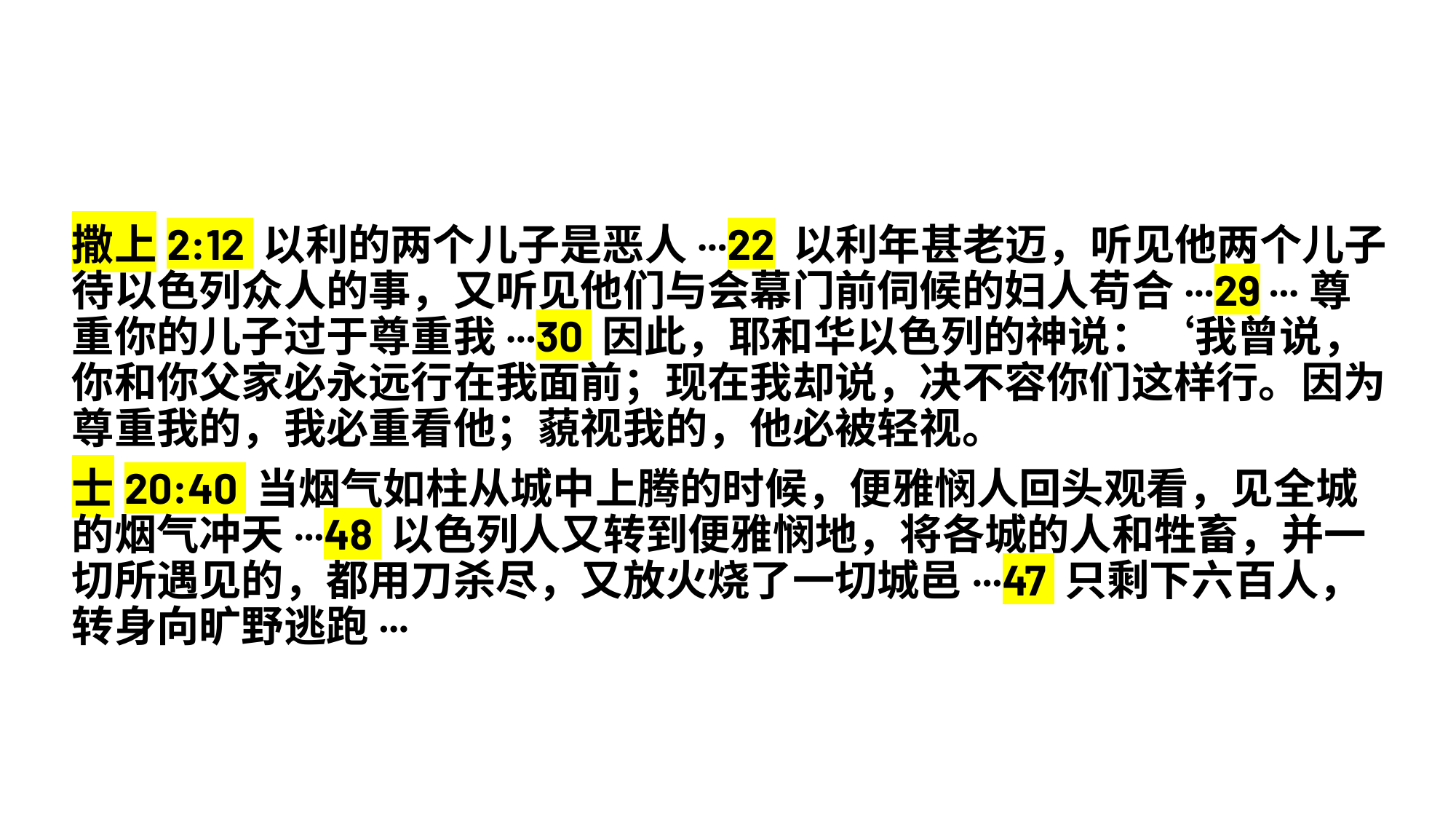

撒上2:12 以利的两个儿子是恶人···22 以利年甚老迈，听见他两个儿子待以色列众人的事，又听见他们与会幕门前伺候的妇人苟合···29 ···尊重你的儿子过于尊重我···30 因此，耶和华以色列的神说：‘我曾说，你和你父家必永远行在我面前；现在我却说，决不容你们这样行。因为尊重我的，我必重看他；藐视我的，他必被轻视。
士20:40 当烟气如柱从城中上腾的时候，便雅悯人回头观看，见全城的烟气冲天···48 以色列人又转到便雅悯地，将各城的人和牲畜，并一切所遇见的，都用刀杀尽，又放火烧了一切城邑···47 只剩下六百人，转身向旷野逃跑···